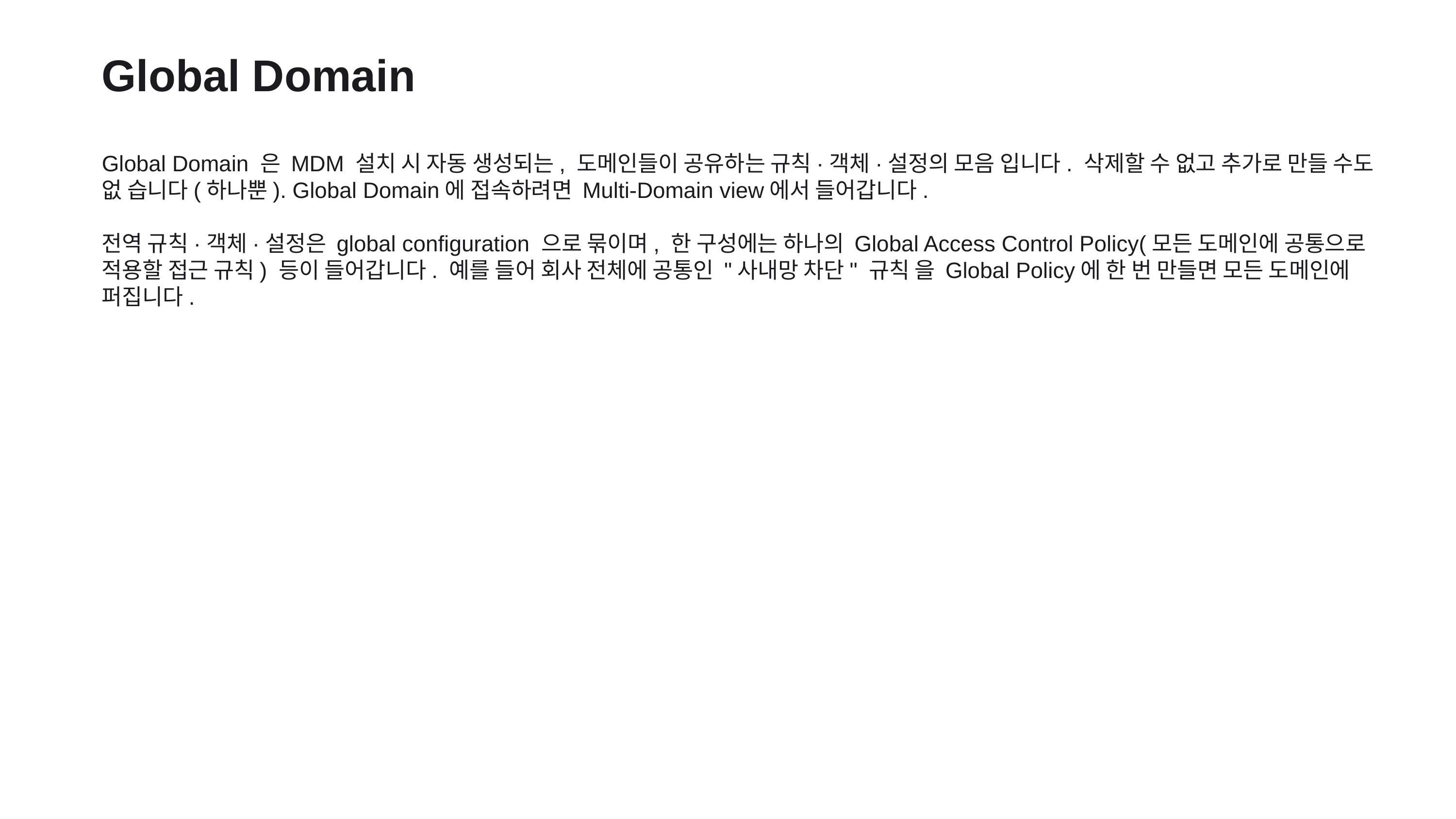

Global Domain
Global Domain 은 MDM 설치 시 자동 생성되는, 도메인들이 공유하는 규칙·객체·설정의 모음 입니다. 삭제할 수 없고 추가로 만들 수도 없 습니다(하나뿐). Global Domain에 접속하려면 Multi-Domain view에서 들어갑니다.

전역 규칙·객체·설정은 global configuration 으로 묶이며, 한 구성에는 하나의 Global Access Control Policy(모든 도메인에 공통으로 적용할 접근 규칙) 등이 들어갑니다. 예를 들어 회사 전체에 공통인 "사내망 차단" 규칙 을 Global Policy에 한 번 만들면 모든 도메인에 퍼집니다.